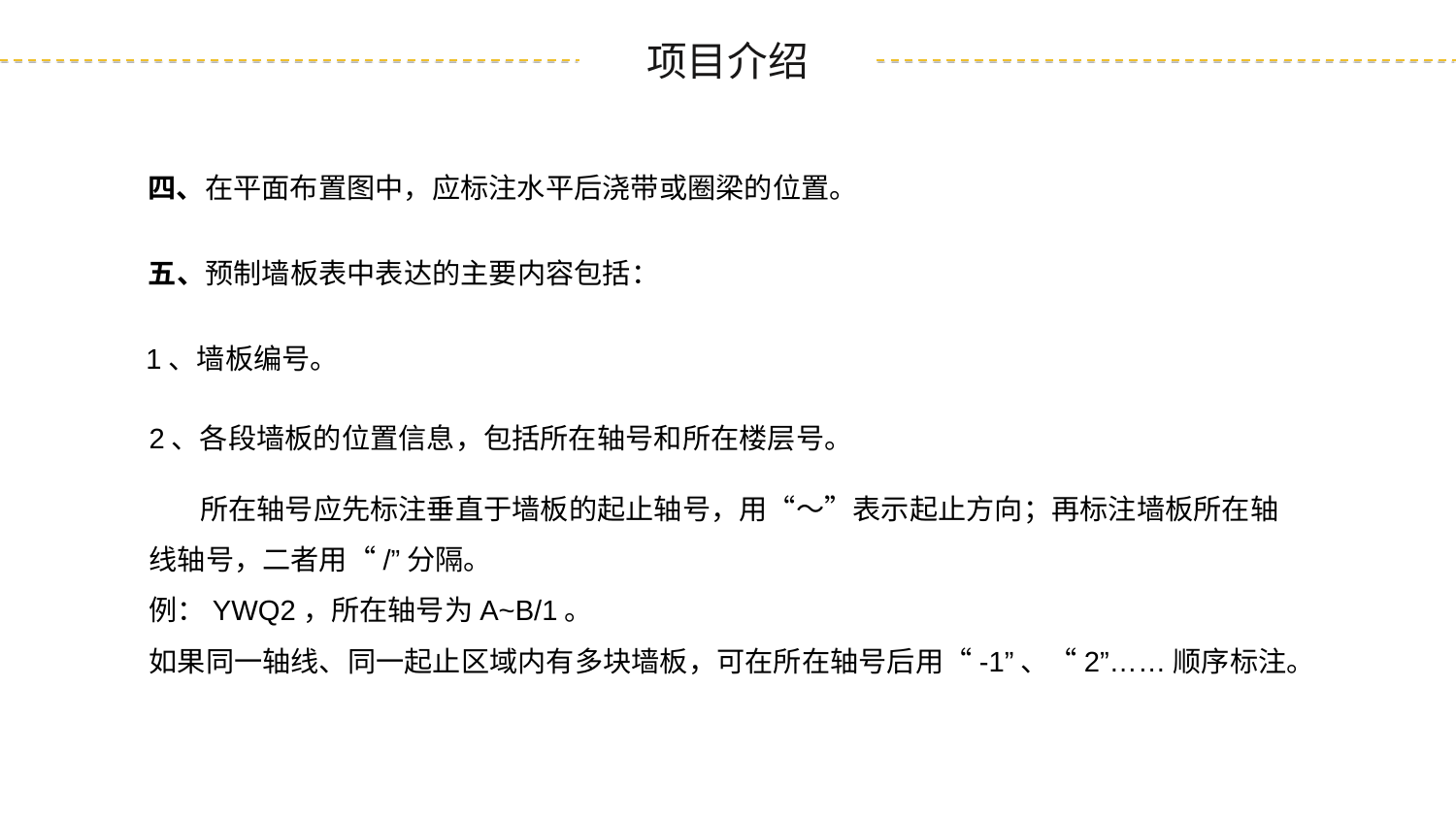

四、在平面布置图中，应标注水平后浇带或圈梁的位置。
五、预制墙板表中表达的主要内容包括：
1、墙板编号。
2、各段墙板的位置信息，包括所在轴号和所在楼层号。
       所在轴号应先标注垂直于墙板的起止轴号，用“～”表示起止方向；再标注墙板所在轴线轴号，二者用“/”分隔。
例：YWQ2，所在轴号为A~B/1。
如果同一轴线、同一起止区域内有多块墙板，可在所在轴号后用“-1”、“2”……顺序标注。